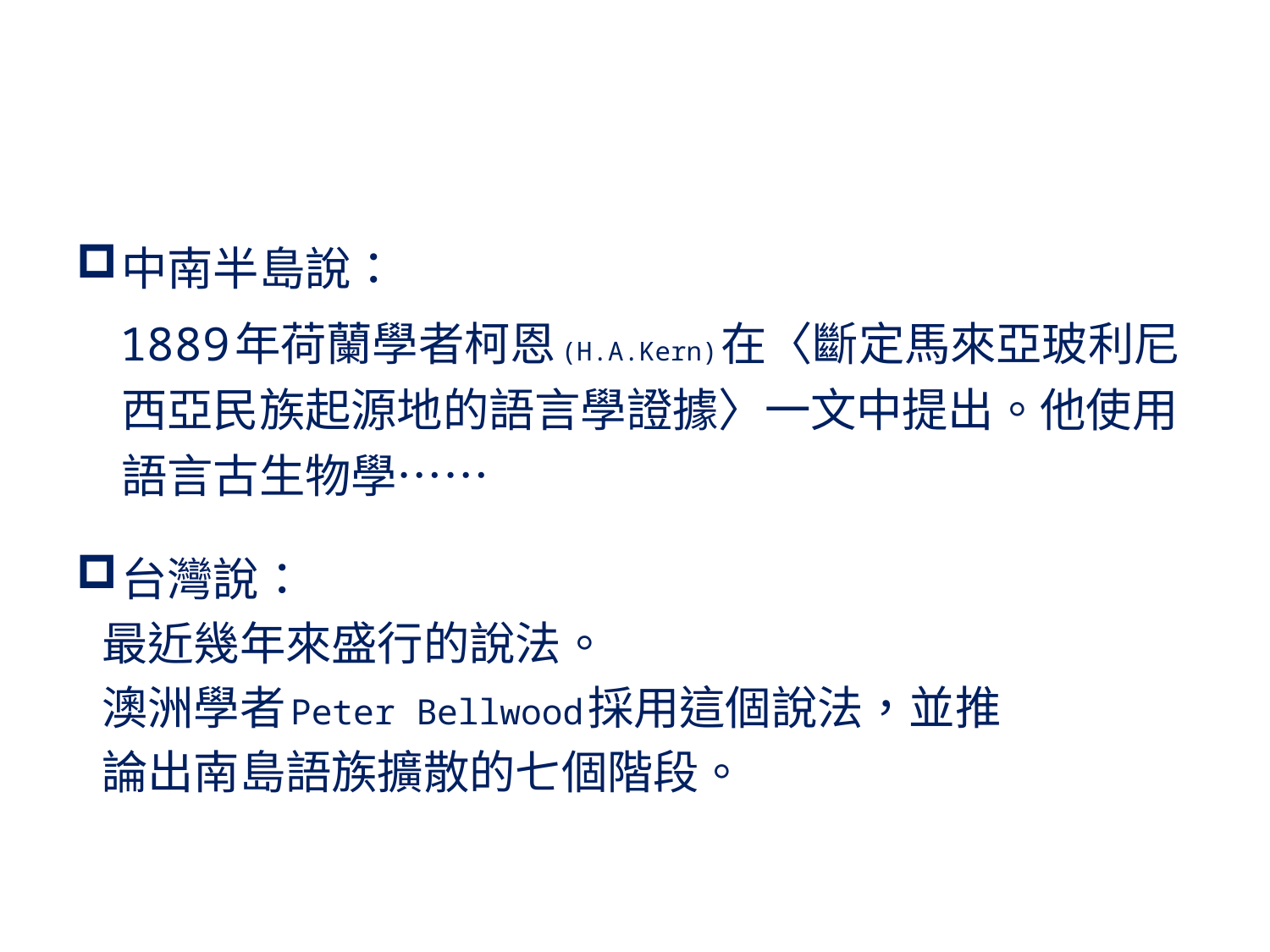

#
中南半島說：
  1889年荷蘭學者柯恩(H.A.Kern)在〈斷定馬來亞玻利尼西亞民族起源地的語言學證據〉一文中提出。他使用語言古生物學……
台灣說：
  最近幾年來盛行的說法。
  澳洲學者Peter Bellwood採用這個說法，並推
  論出南島語族擴散的七個階段。